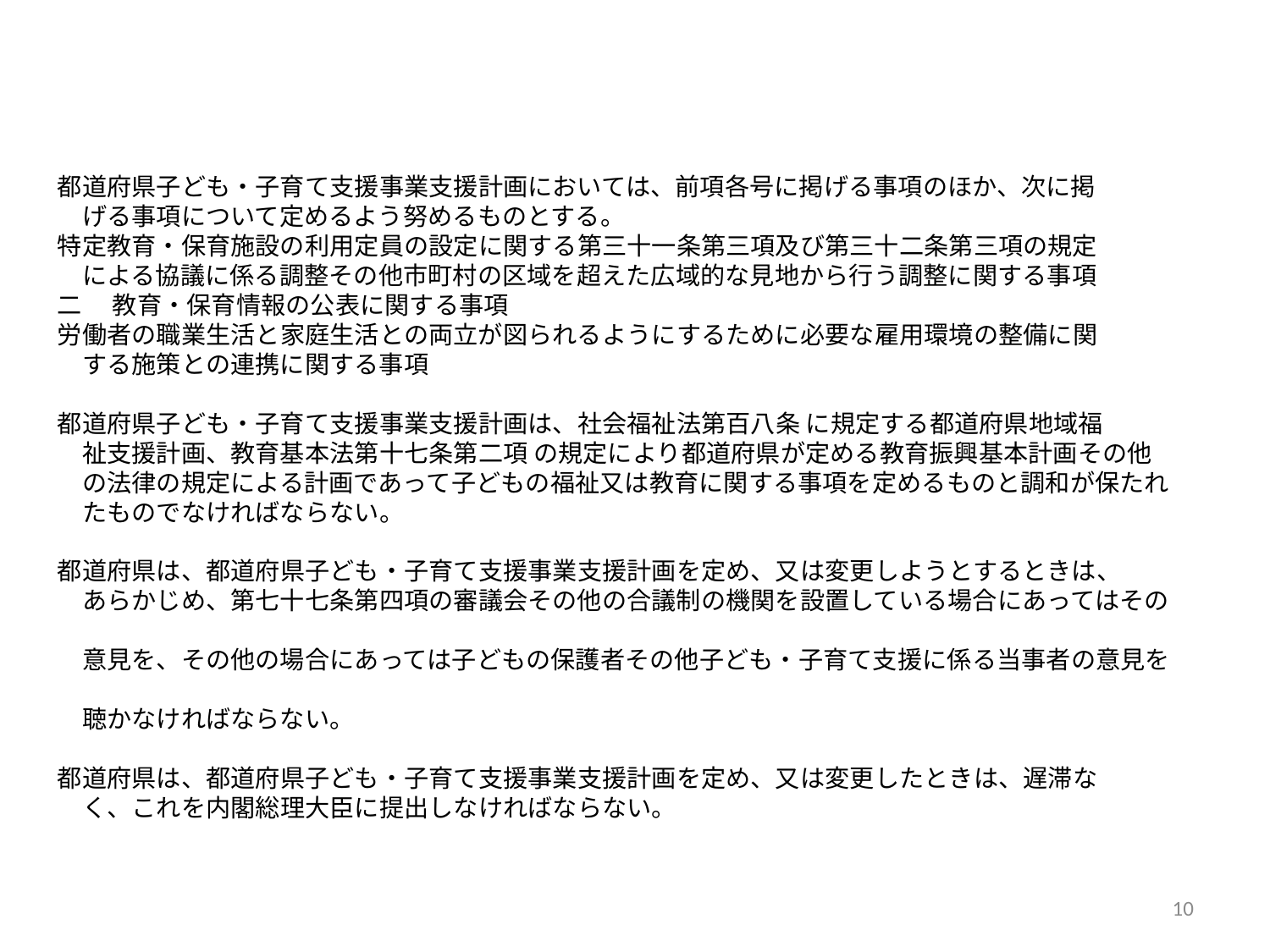

都道府県子ども・子育て支援事業支援計画においては、前項各号に掲げる事項のほか、次に掲
　げる事項について定めるよう努めるものとする。
特定教育・保育施設の利用定員の設定に関する第三十一条第三項及び第三十二条第三項の規定
　による協議に係る調整その他市町村の区域を超えた広域的な見地から行う調整に関する事項
二 　教育・保育情報の公表に関する事項
労働者の職業生活と家庭生活との両立が図られるようにするために必要な雇用環境の整備に関
　する施策との連携に関する事項

都道府県子ども・子育て支援事業支援計画は、社会福祉法第百八条 に規定する都道府県地域福
　祉支援計画、教育基本法第十七条第二項 の規定により都道府県が定める教育振興基本計画その他
　の法律の規定による計画であって子どもの福祉又は教育に関する事項を定めるものと調和が保たれ
　たものでなければならない。

都道府県は、都道府県子ども・子育て支援事業支援計画を定め、又は変更しようとするときは、
　あらかじめ、第七十七条第四項の審議会その他の合議制の機関を設置している場合にあってはその
　意見を、その他の場合にあっては子どもの保護者その他子ども・子育て支援に係る当事者の意見を
　聴かなければならない。

都道府県は、都道府県子ども・子育て支援事業支援計画を定め、又は変更したときは、遅滞な
　く、これを内閣総理大臣に提出しなければならない。
10